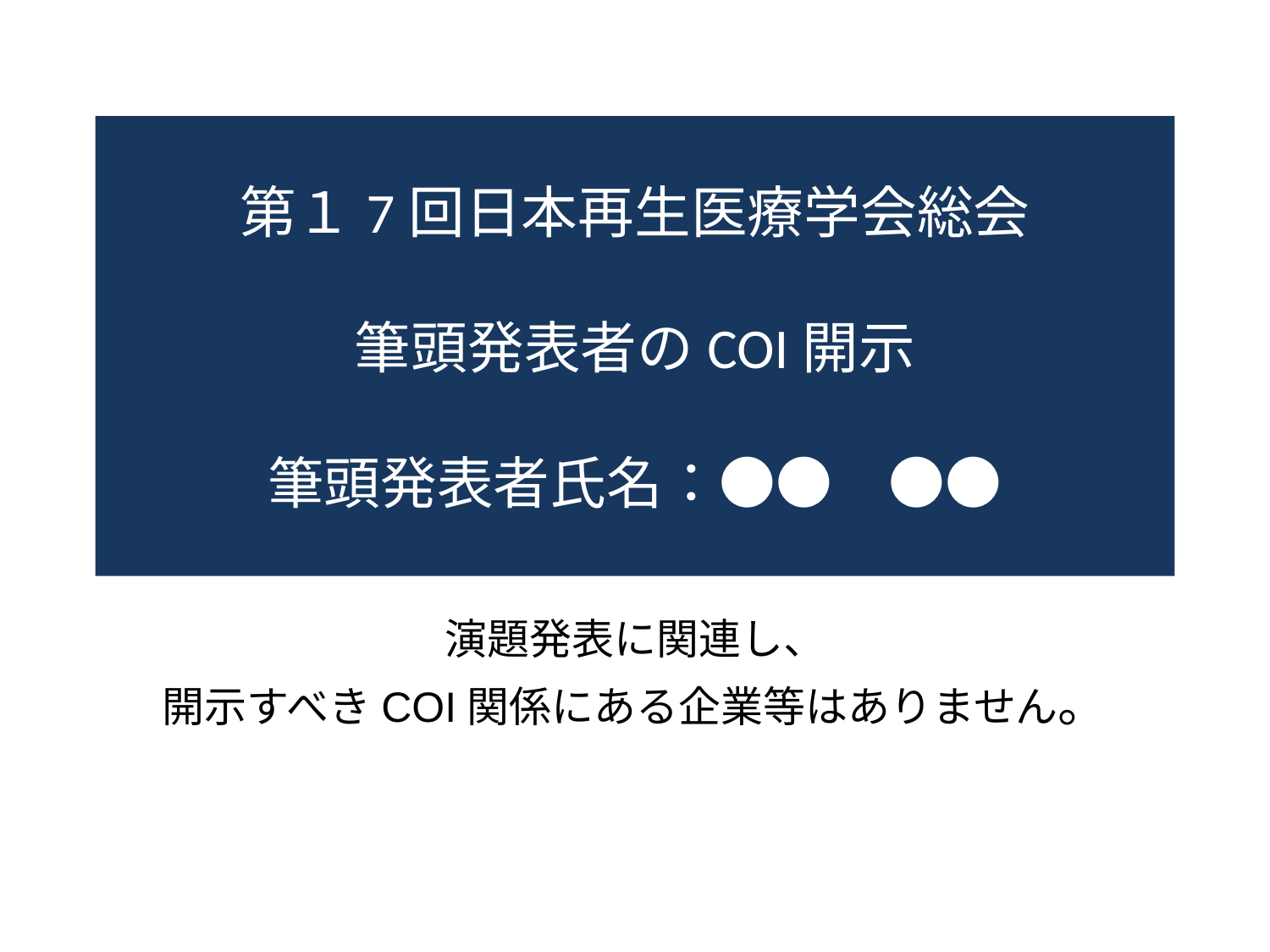

# 第１7回日本再生医療学会総会 筆頭発表者のCOI開示 筆頭発表者氏名：●●　●●
演題発表に関連し、
開示すべきCOI関係にある企業等はありません。